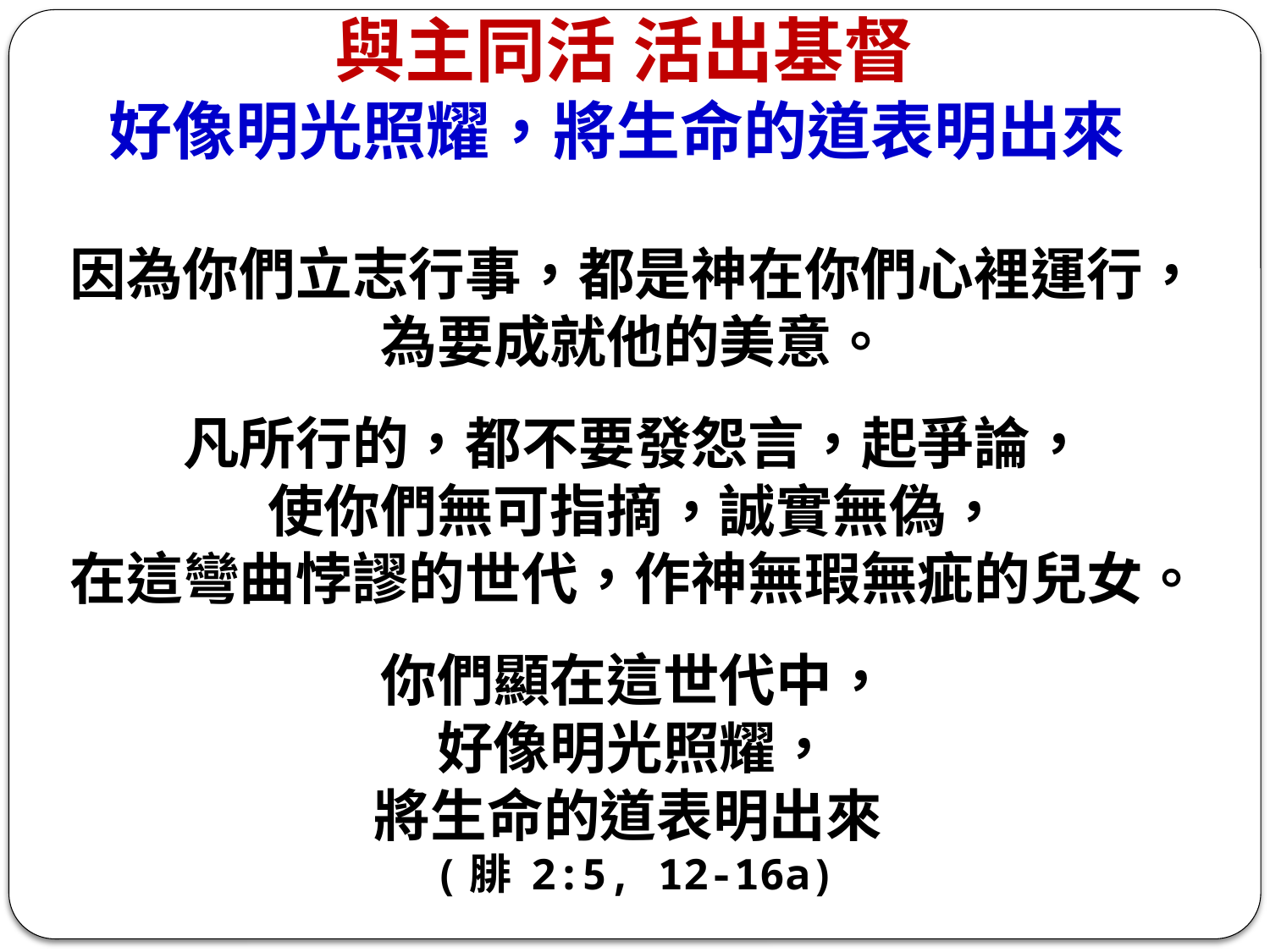

與主同活 活出基督
好像明光照耀，將生命的道表明出來

因為你們立志行事，都是神在你們心裡運行，
為要成就他的美意。

凡所行的，都不要發怨言，起爭論，
使你們無可指摘，誠實無偽，
在這彎曲悖謬的世代，作神無瑕無疵的兒女。

你們顯在這世代中，
好像明光照耀，
將生命的道表明出來
(腓 2:5, 12-16a)